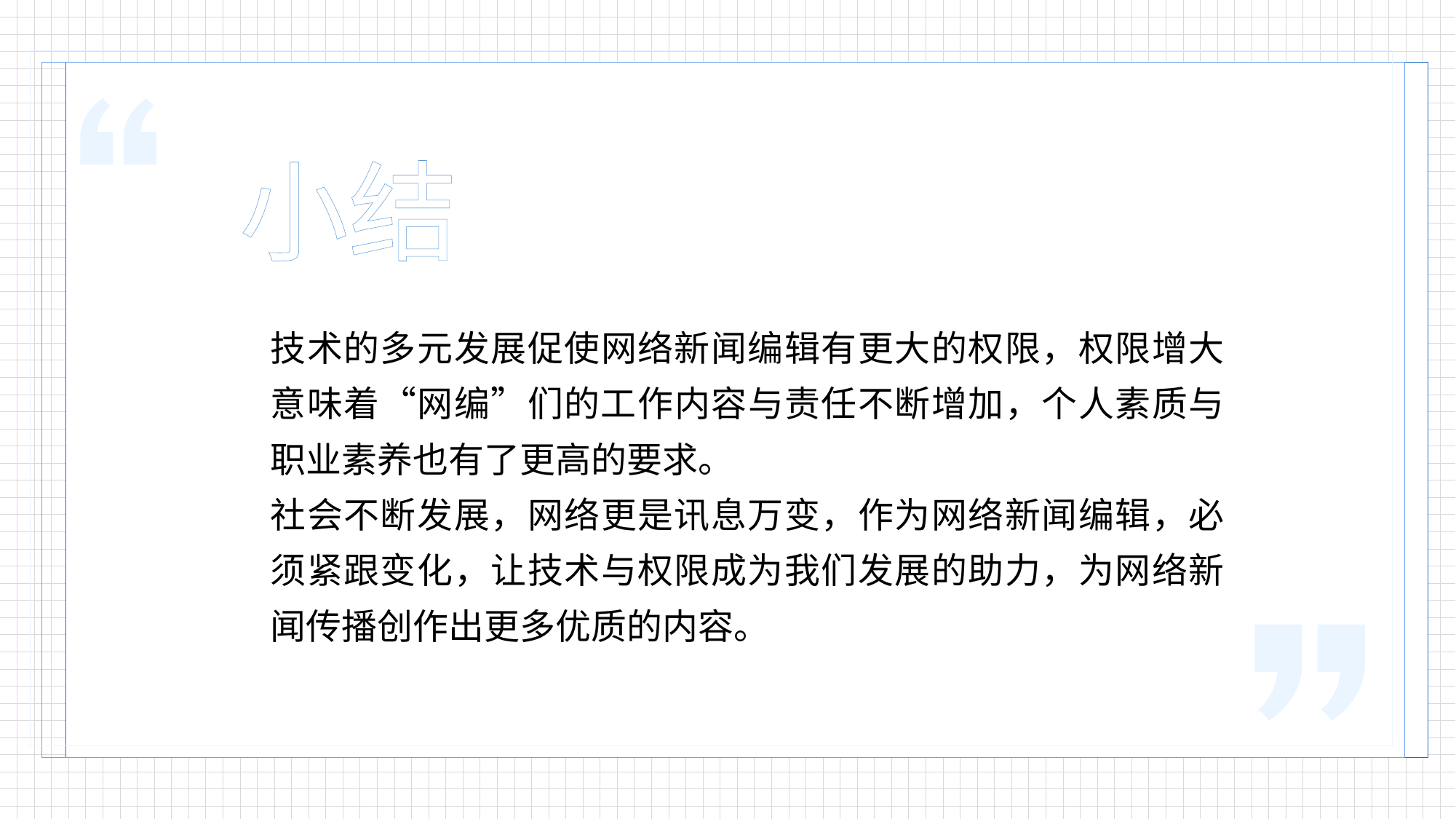

小结

技术的多元发展促使网络新闻编辑有更大的权限，权限增大意味着“网编”们的工作内容与责任不断增加，个人素质与职业素养也有了更高的要求。
社会不断发展，网络更是讯息万变，作为网络新闻编辑，必须紧跟变化，让技术与权限成为我们发展的助力，为网络新闻传播创作出更多优质的内容。